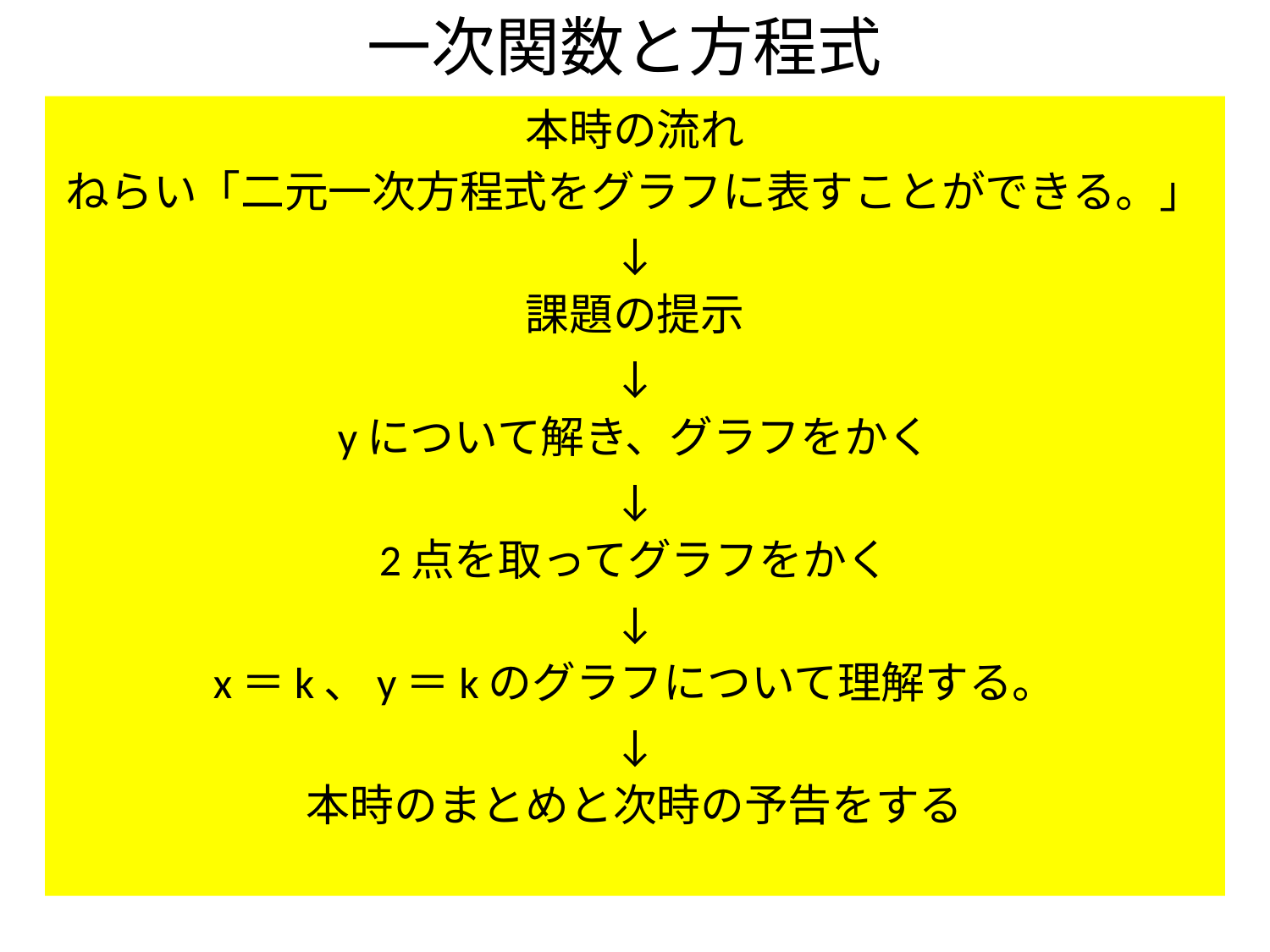

# 一次関数と方程式
本時の流れ
ねらい「二元一次方程式をグラフに表すことができる。」
↓
課題の提示
↓
yについて解き、グラフをかく
↓
2点を取ってグラフをかく
↓
x＝k、y＝kのグラフについて理解する。
↓
本時のまとめと次時の予告をする